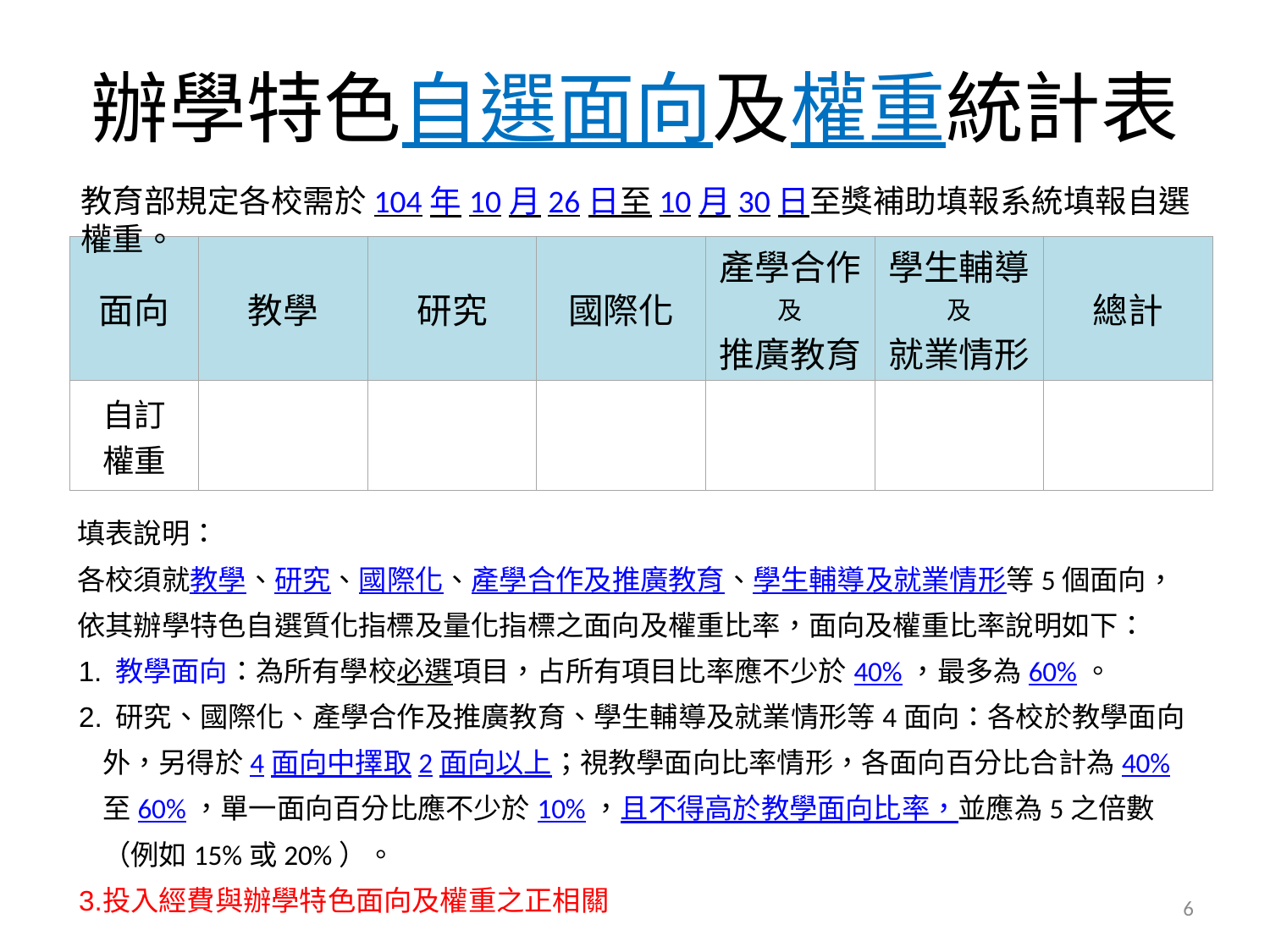

# 辦學特色自選面向及權重統計表
教育部規定各校需於104年10月26日至10月30日至獎補助填報系統填報自選權重。
| 面向 | 教學 | 研究 | 國際化 | 產學合作及 推廣教育 | 學生輔導及 就業情形 | 總計 |
| --- | --- | --- | --- | --- | --- | --- |
| 自訂 權重 |  |  |  |  |  |  |
填表說明：
各校須就教學、研究、國際化、產學合作及推廣教育、學生輔導及就業情形等5個面向，依其辦學特色自選質化指標及量化指標之面向及權重比率，面向及權重比率說明如下：
 教學面向：為所有學校必選項目，占所有項目比率應不少於40%，最多為60%。
 研究、國際化、產學合作及推廣教育、學生輔導及就業情形等4面向：各校於教學面向外，另得於4面向中擇取2面向以上；視教學面向比率情形，各面向百分比合計為40%至60%，單一面向百分比應不少於10%，且不得高於教學面向比率，並應為5之倍數（例如15%或20%）。
投入經費與辦學特色面向及權重之正相關
6